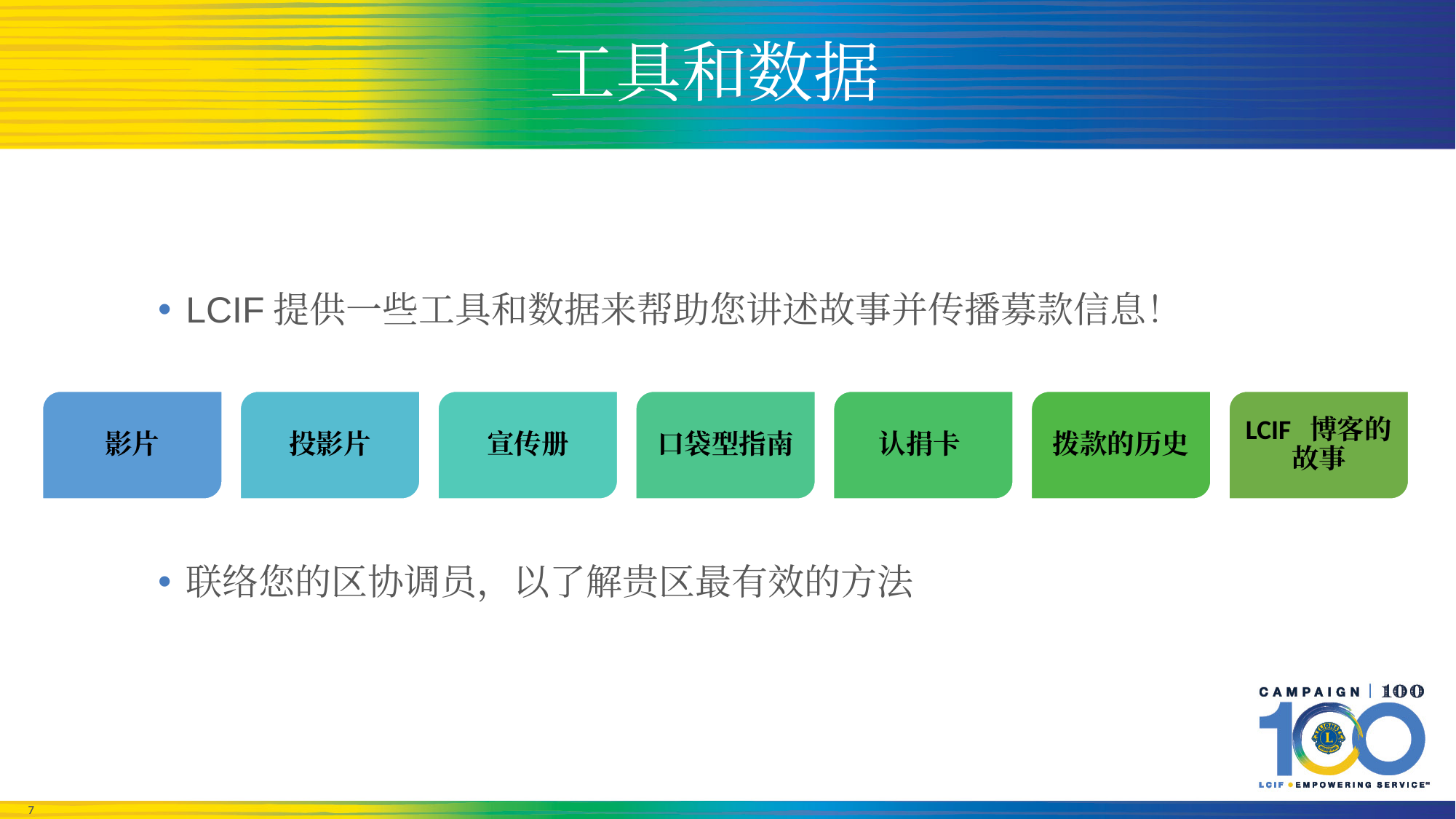

# 工具和数据
LCIF提供一些工具和数据来帮助您讲述故事并传播募款信息！

联络您的区协调员，以了解贵区最有效的方法

影片
投影片
宣传册
口袋型指南
认捐卡
拨款的历史
LCIF  博客的故事